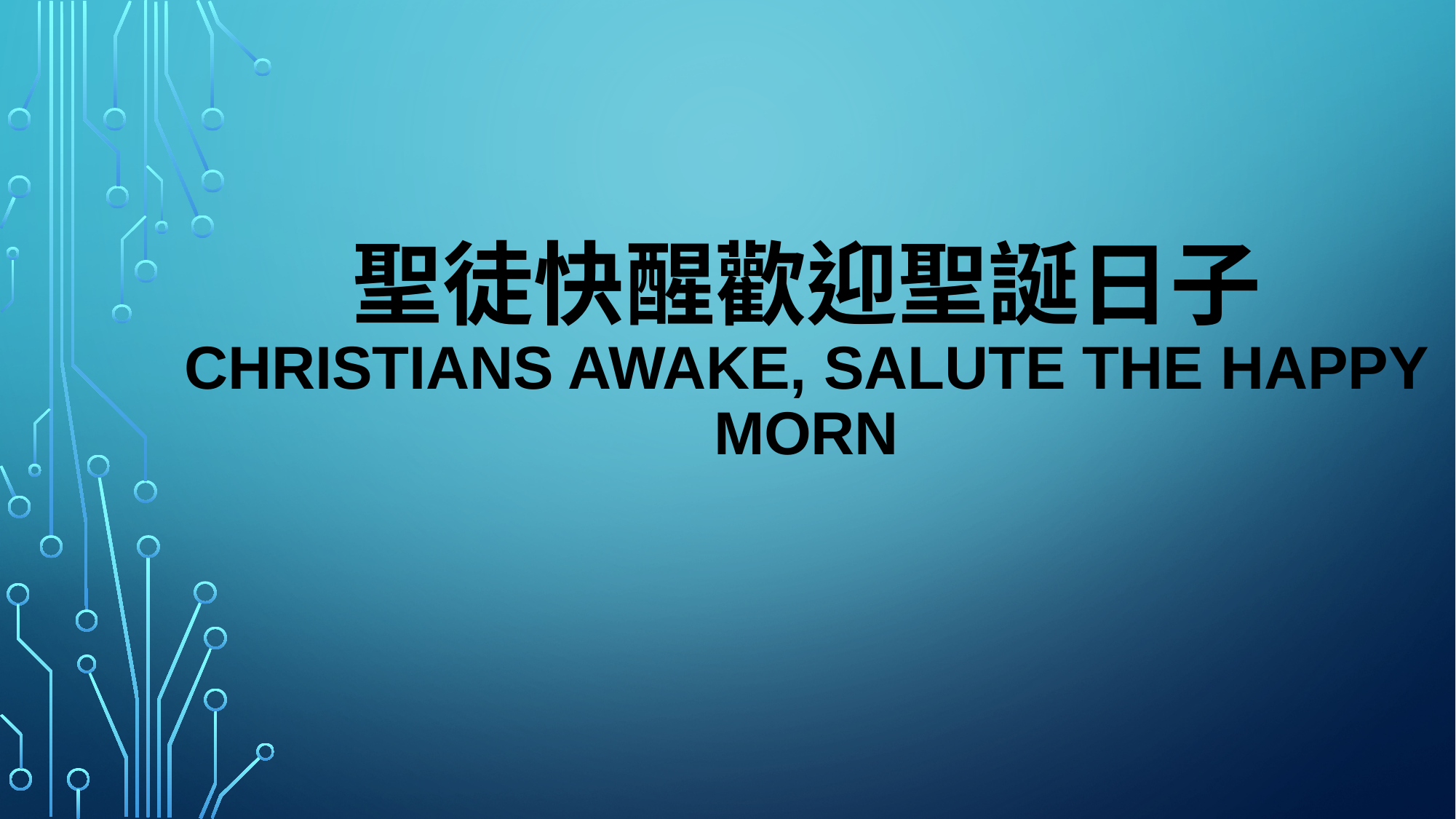

# 聖徒快醒歡迎聖誕日子 Christians awake, salute the happy morn